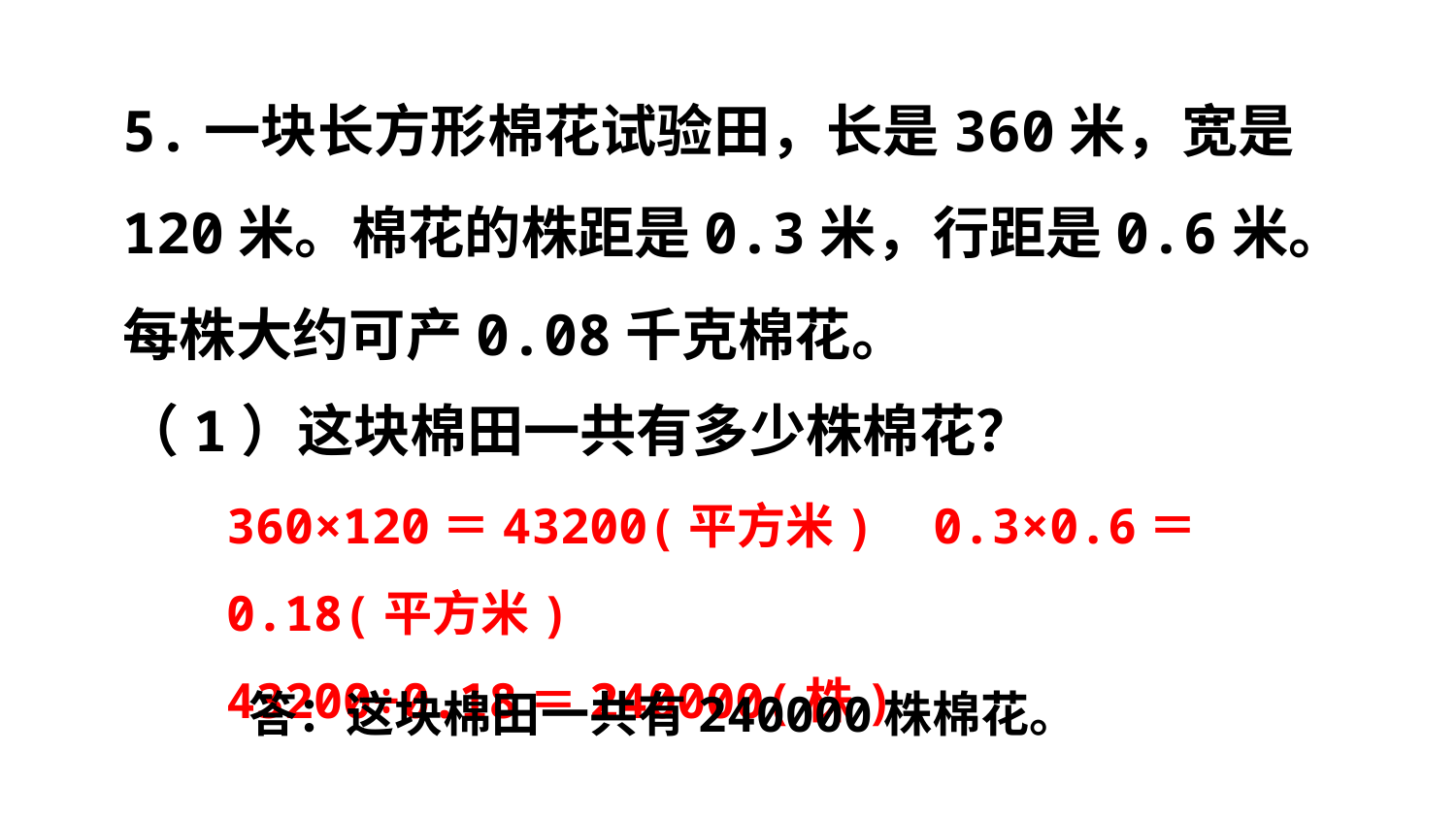

5.一块长方形棉花试验田，长是360米，宽是120米。棉花的株距是0.3米，行距是0.6米。每株大约可产0.08千克棉花。
（1）这块棉田一共有多少株棉花？
360×120＝43200(平方米)  0.3×0.6＝0.18(平方米)
43200÷0.18＝240000(株)
答：这块棉田一共有240000株棉花。